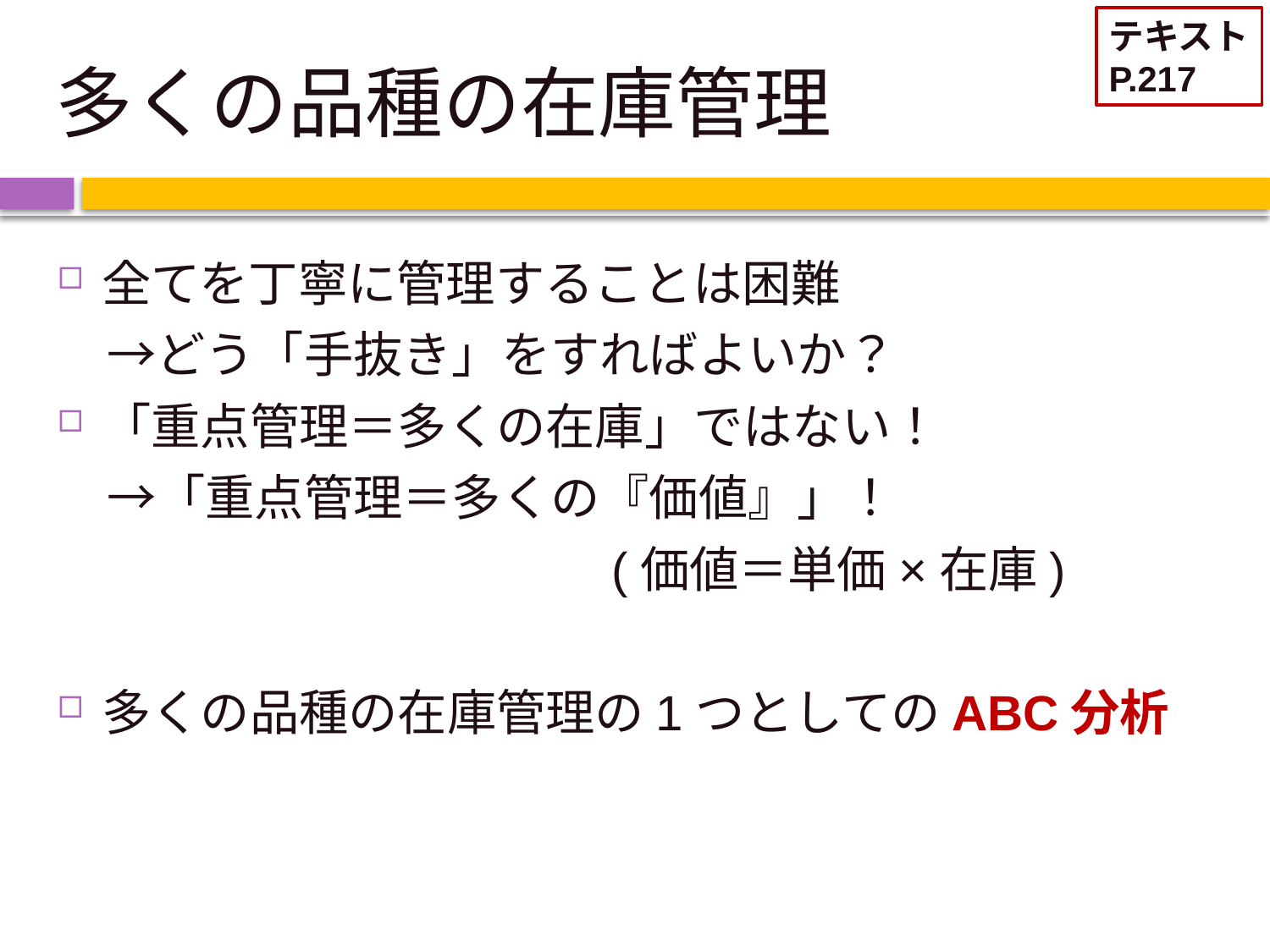

テキスト
P.217
# 多くの品種の在庫管理
全てを丁寧に管理することは困難
　→どう「手抜き」をすればよいか？
「重点管理＝多くの在庫」ではない！
　→「重点管理＝多くの『価値』」！
　　　　　　　　　　　(価値＝単価×在庫)

多くの品種の在庫管理の1つとしてのABC分析